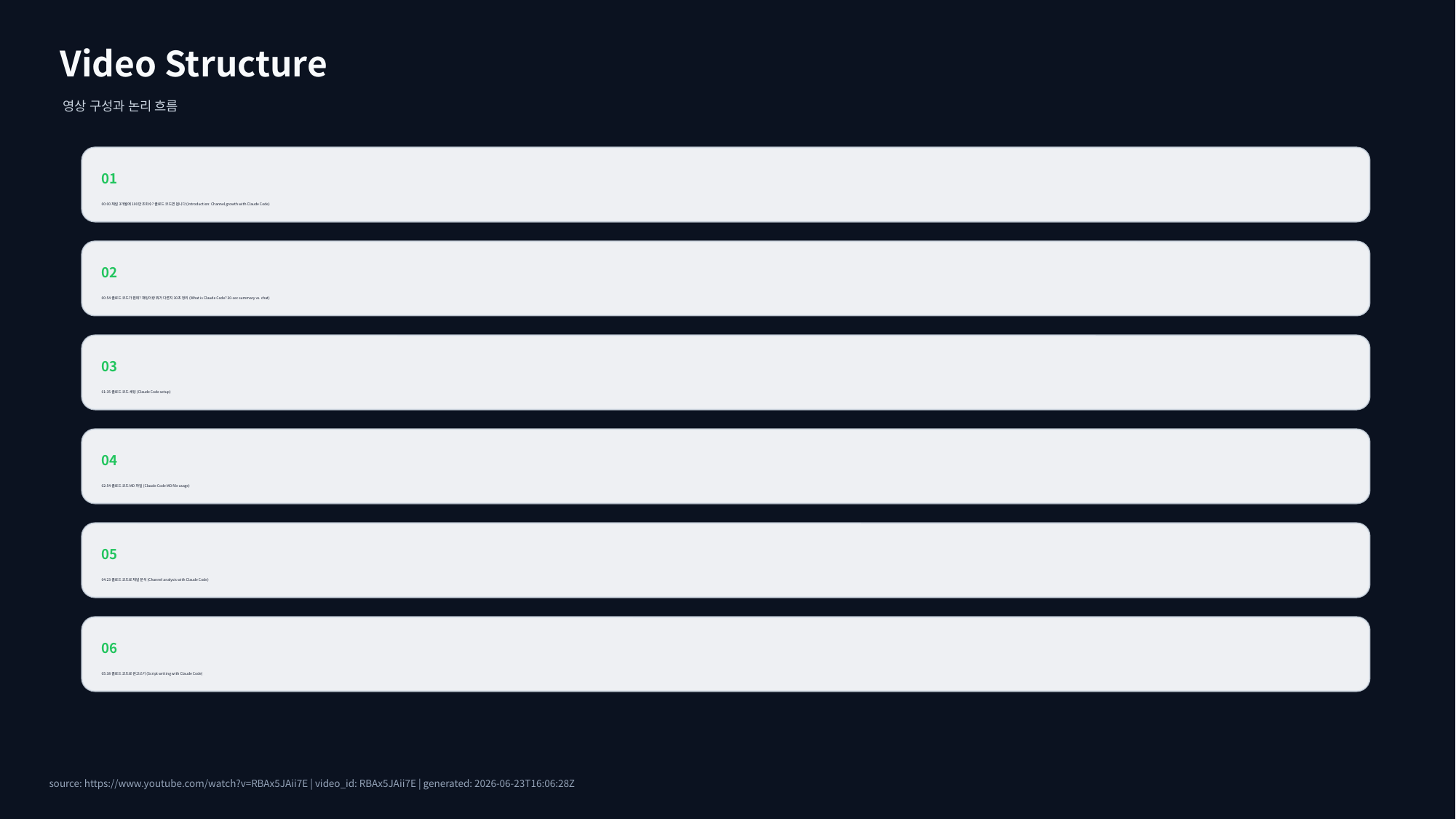

Video Structure
영상 구성과 논리 흐름

01
00:00 채널 3개월에 100만 조회수? 클로드 코드면 됩니다 (Introduction: Channel growth with Claude Code)

02
00:54 클로드 코드가 뭔데? 채팅이랑 뭐가 다른지 30초 정리 (What is Claude Code? 30-sec summary vs. chat)

03
01:35 클로드 코드 세팅 (Claude Code setup)

04
02:54 클로드 코드 MD 파일 (Claude Code MD file usage)

05
04:23 클로드 코드로 채널 분석 (Channel analysis with Claude Code)

06
05:38 클로드 코드로 원고쓰기 (Script writing with Claude Code)
source: https://www.youtube.com/watch?v=RBAx5JAii7E | video_id: RBAx5JAii7E | generated: 2026-06-23T16:06:28Z